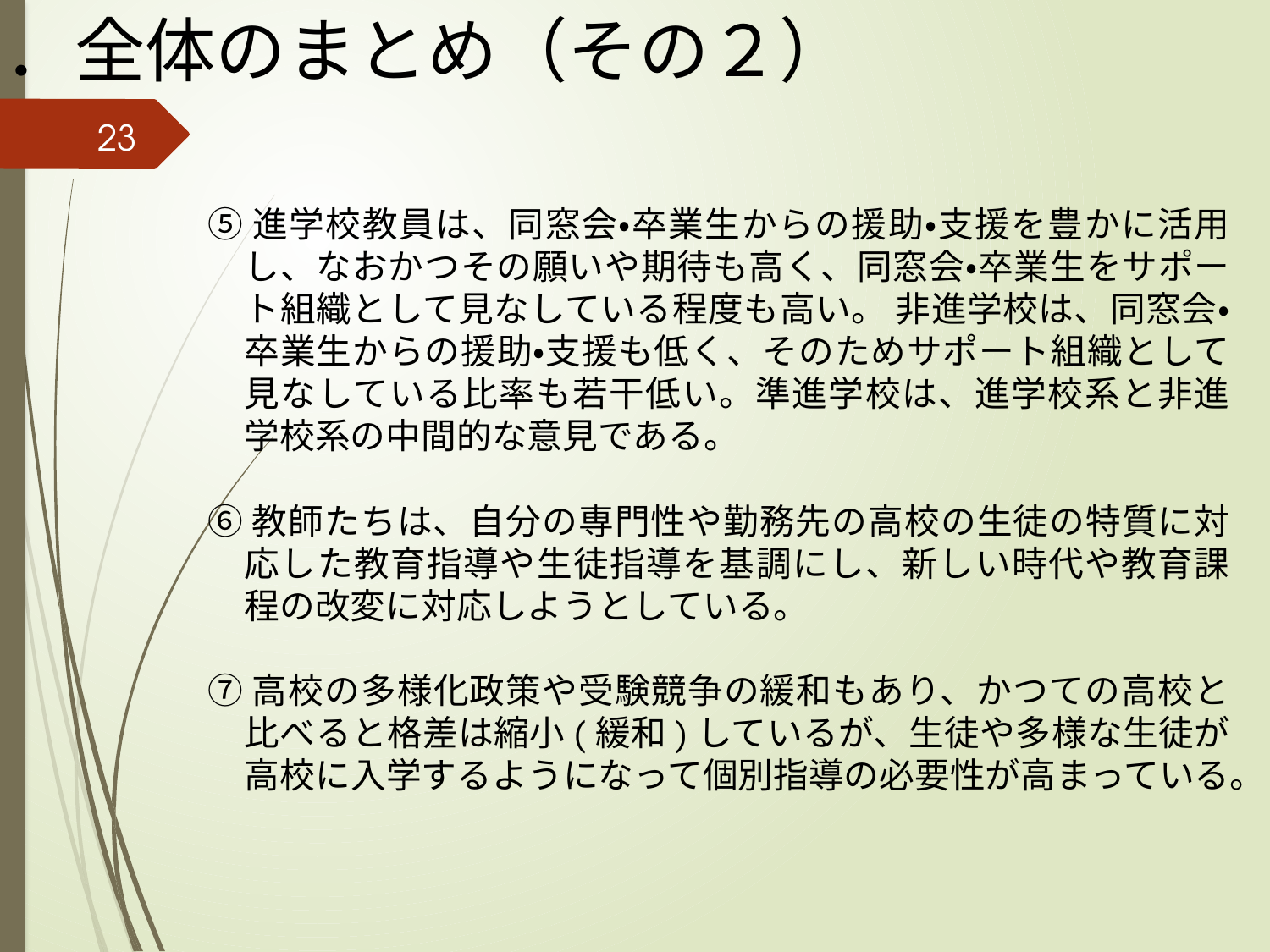

５．全体のまとめ（その２）
23
⑤進学校教員は、同窓会・卒業生からの援助・支援を豊かに活用し、なおかつその願いや期待も高く、同窓会・卒業生をサポート組織として見なしている程度も高い。 非進学校は、同窓会・卒業生からの援助・支援も低く、そのためサポート組織として見なしている比率も若干低い。準進学校は、進学校系と非進学校系の中間的な意見である。

⑥教師たちは、自分の専門性や勤務先の高校の生徒の特質に対応した教育指導や生徒指導を基調にし、新しい時代や教育課程の改変に対応しようとしている。

⑦高校の多様化政策や受験競争の緩和もあり、かつての高校と比べると格差は縮小(緩和)しているが、生徒や多様な生徒が高校に入学するようになって個別指導の必要性が高まっている。